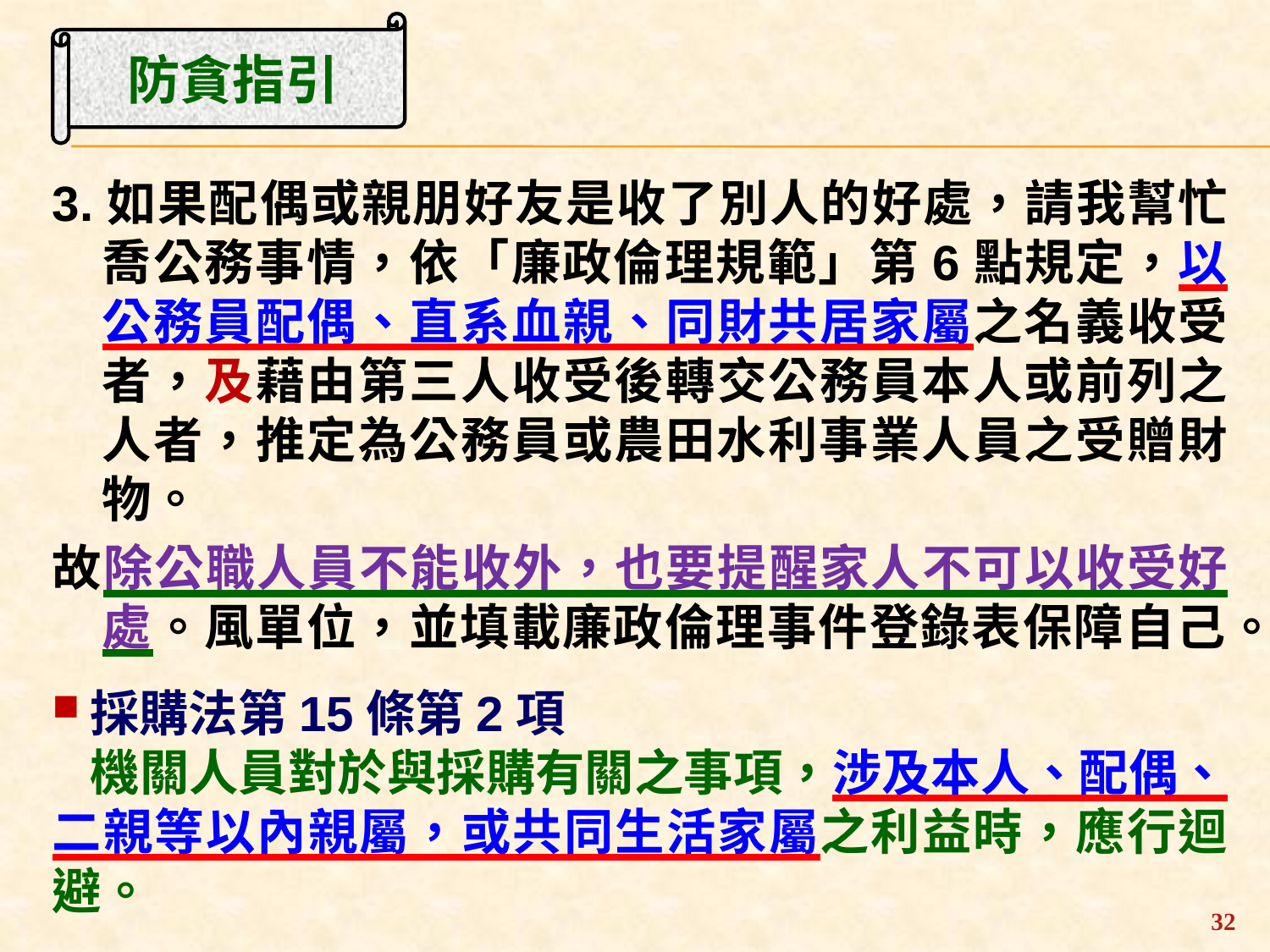

防貪指引
3.如果配偶或親朋好友是收了別人的好處，請我幫忙喬公務事情，依「廉政倫理規範」第6點規定，以公務員配偶、直系血親、同財共居家屬之名義收受者，及藉由第三人收受後轉交公務員本人或前列之人者，推定為公務員或農田水利事業人員之受贈財物。
故除公職人員不能收外，也要提醒家人不可以收受好處。風單位，並填載廉政倫理事件登錄表保障自己。
採購法第15條第2項
機關人員對於與採購有關之事項，涉及本人、配偶、二親等以內親屬，或共同生活家屬之利益時，應行迴避。
32